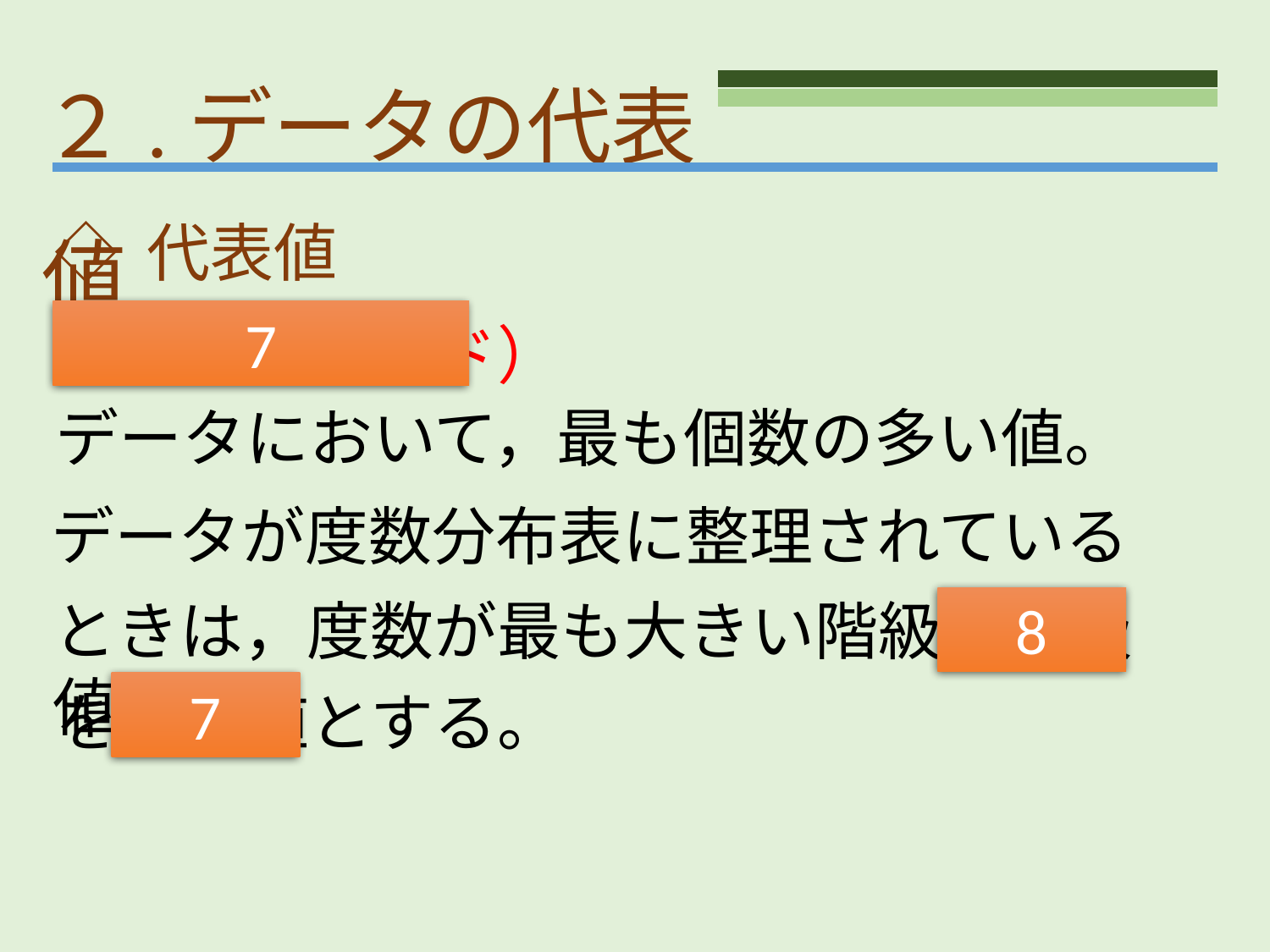

２.データの代表値
◇ 代表値
最頻値（モード）
7
データにおいて，最も個数の多い値。
データが度数分布表に整理されている
ときは，度数が最も大きい階級の階級値
8
7
を最頻値とする。